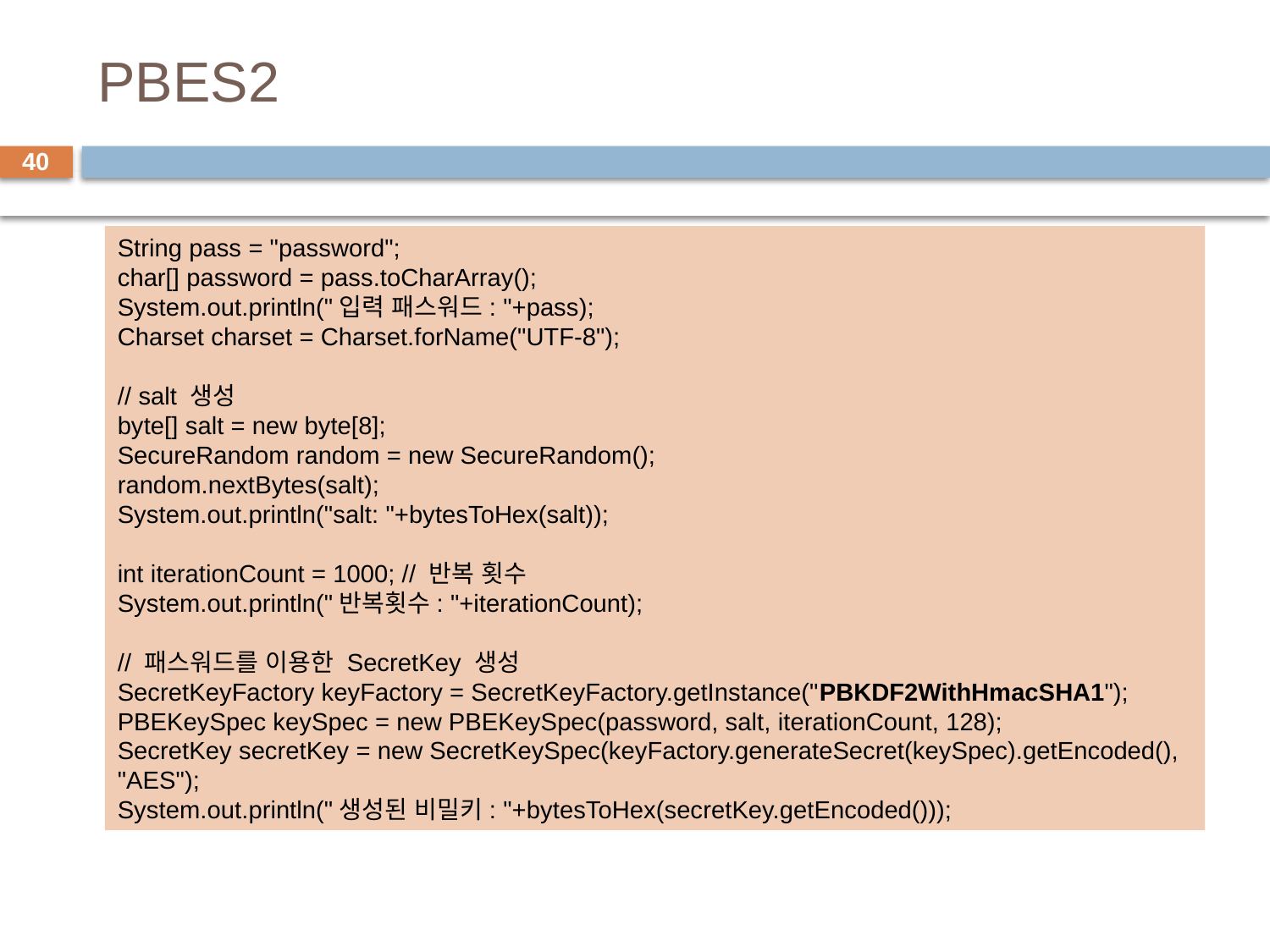

# PBES2
40
String pass = "password";
char[] password = pass.toCharArray();
System.out.println("입력 패스워드: "+pass);
Charset charset = Charset.forName("UTF-8");

// salt 생성
byte[] salt = new byte[8];
SecureRandom random = new SecureRandom();
random.nextBytes(salt);
System.out.println("salt: "+bytesToHex(salt));

int iterationCount = 1000; // 반복 횟수
System.out.println("반복횟수: "+iterationCount);

// 패스워드를 이용한 SecretKey 생성
SecretKeyFactory keyFactory = SecretKeyFactory.getInstance("PBKDF2WithHmacSHA1");
PBEKeySpec keySpec = new PBEKeySpec(password, salt, iterationCount, 128);
SecretKey secretKey = new SecretKeySpec(keyFactory.generateSecret(keySpec).getEncoded(), "AES");
System.out.println("생성된 비밀키: "+bytesToHex(secretKey.getEncoded()));